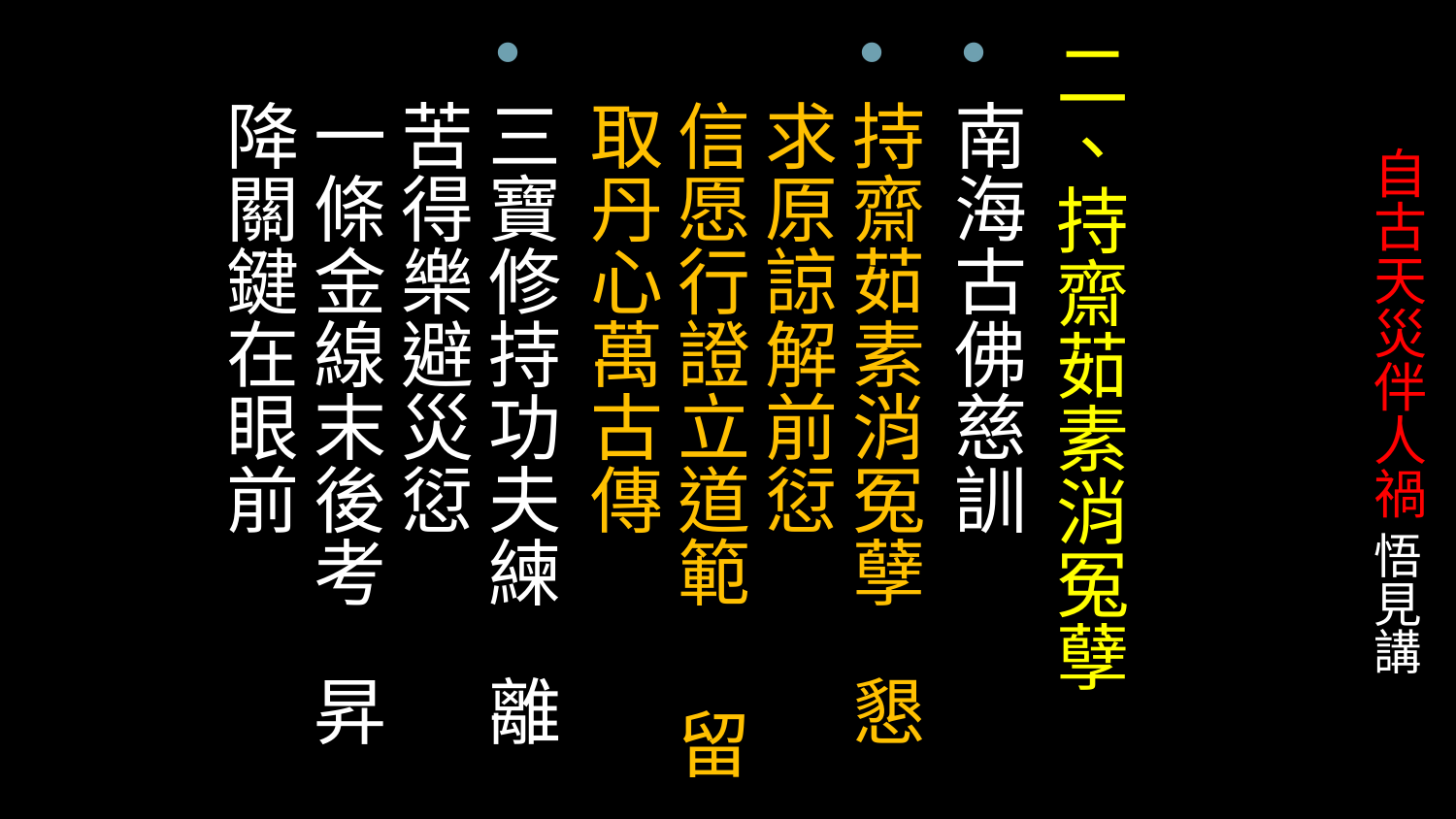

二、持齋茹素消冤孽
南海古佛慈訓
持齋茹素消冤孽    懇求原諒解前愆
信愿行證立道範      留取丹心萬古傳
三寶修持功夫練    離苦得樂避災愆
一條金線末後考    昇降關鍵在眼前

# 自古天災伴人禍 悟見講